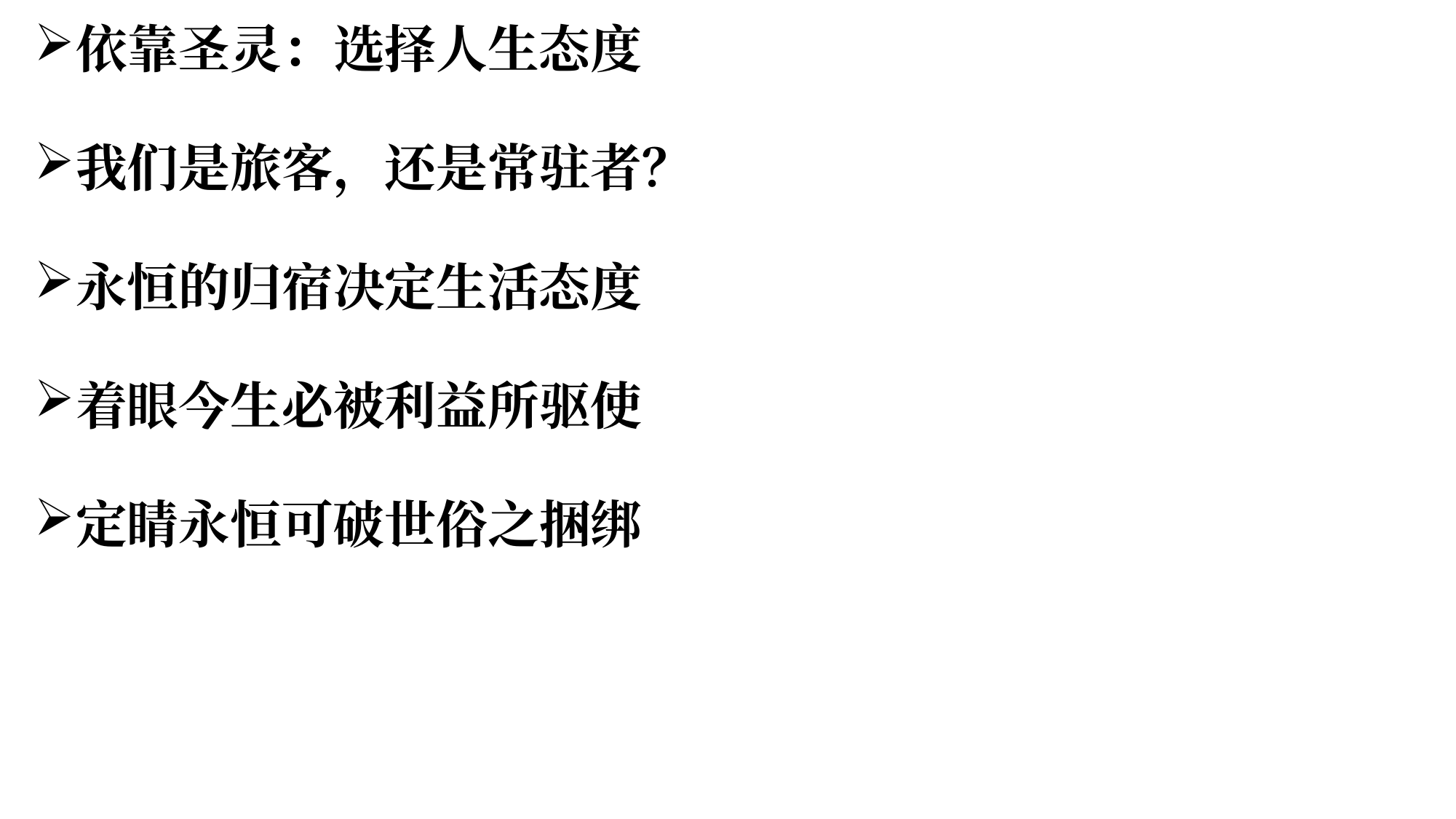

依靠圣灵：选择人生态度

我们是旅客，还是常驻者？

永恒的归宿决定生活态度

着眼今生必被利益所驱使

定睛永恒可破世俗之捆绑